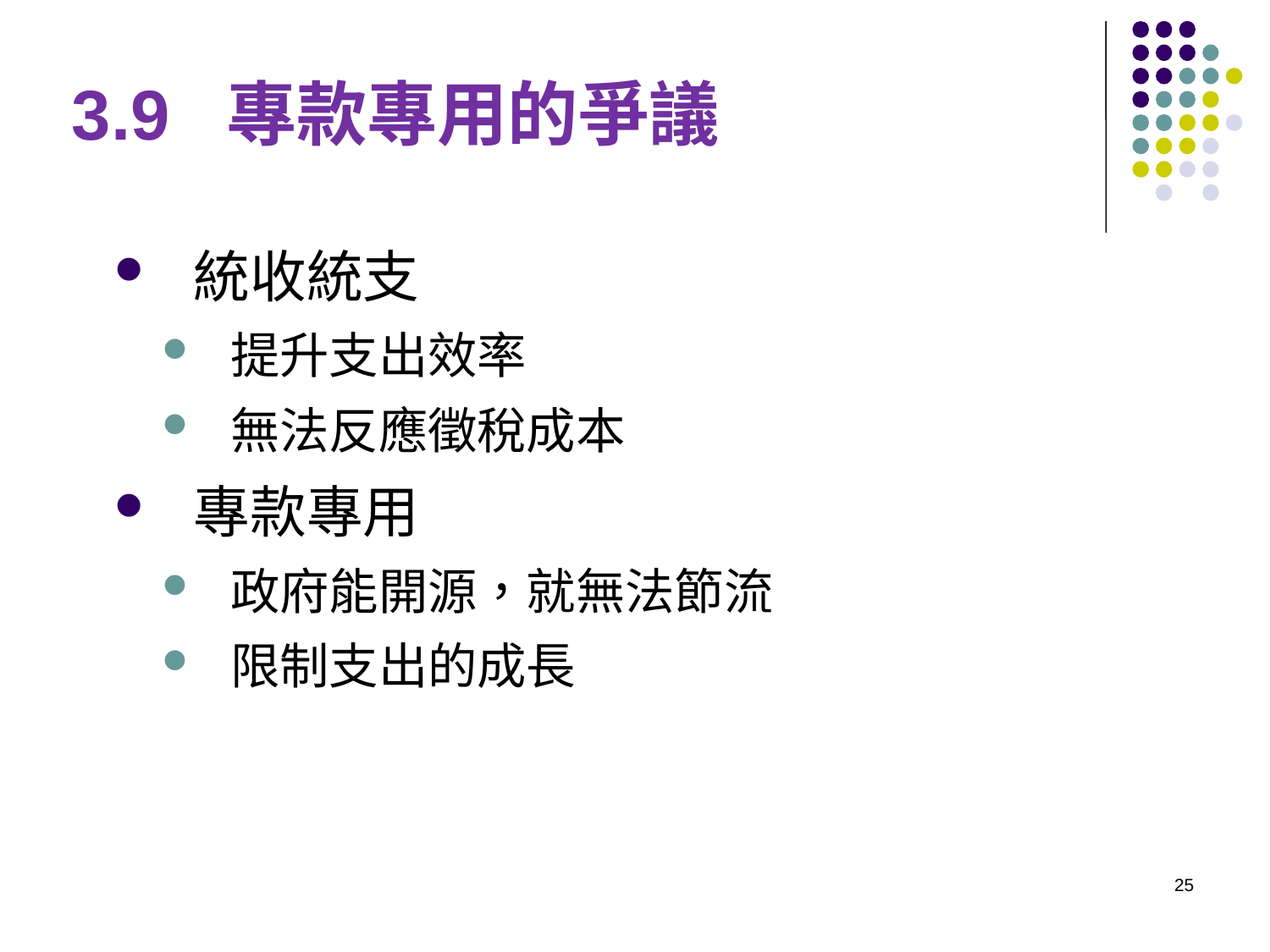

# 3.9  專款專用的爭議
統收統支
提升支出效率
無法反應徵稅成本
專款專用
政府能開源，就無法節流
限制支出的成長

25